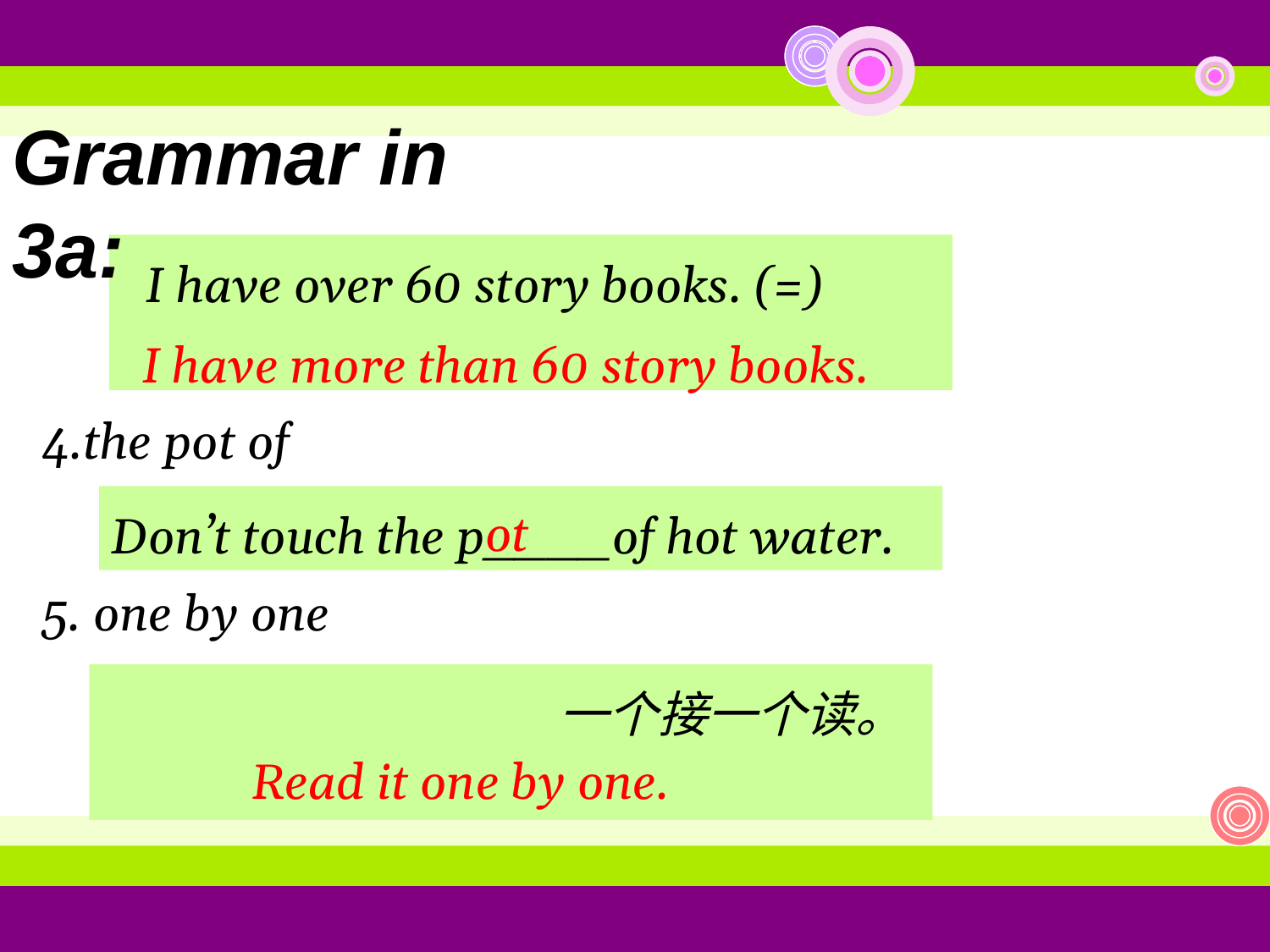

Grammar in 3a:
  I have over 60 story books. (=)

I have more than 60 story books.
4.the pot of
Don’t touch the p____of hot water.
ot
5. one by one
                  一个接一个读。

Read it one by one.